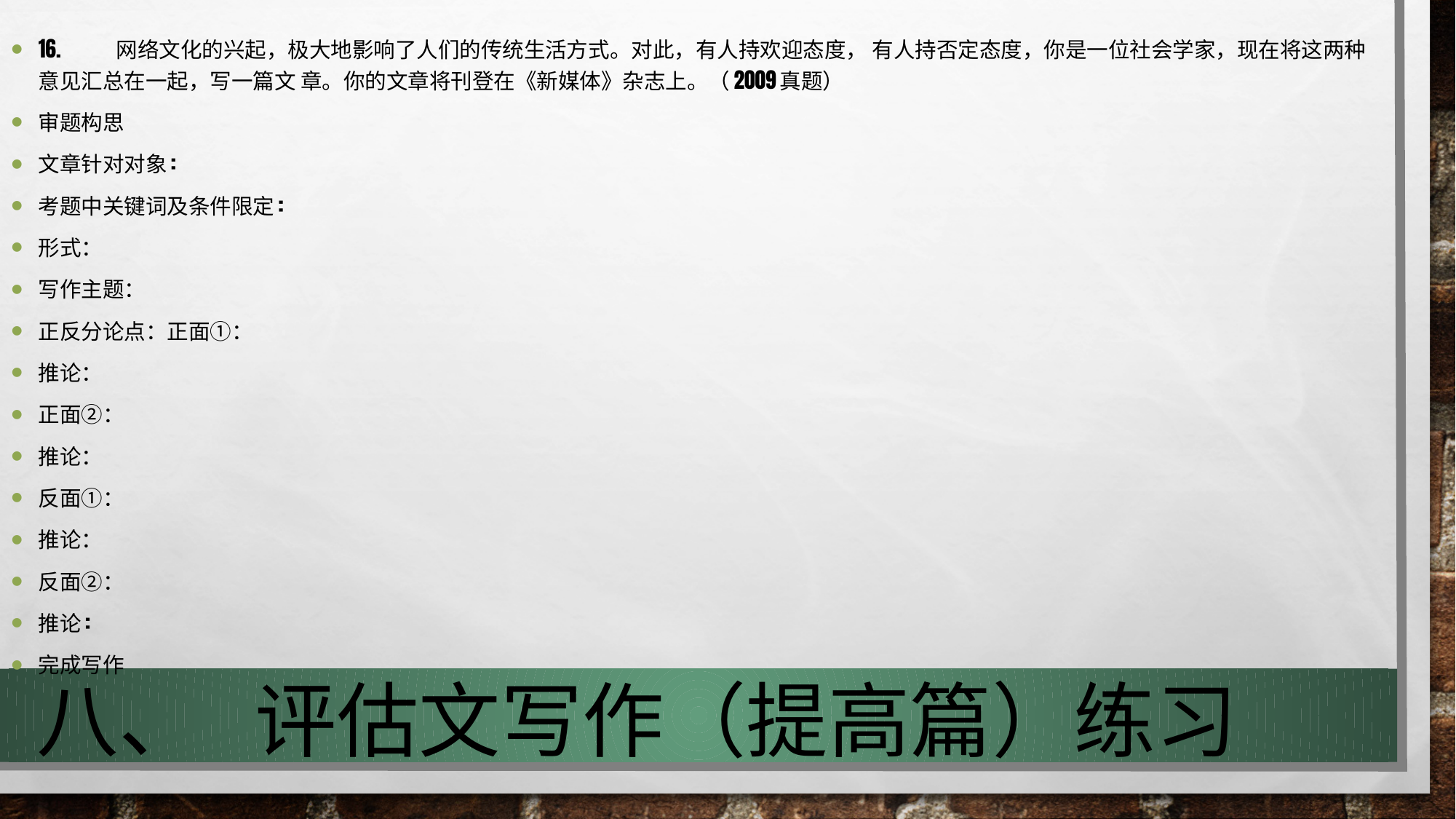

16.	网络文化的兴起，极大地影响了人们的传统生活方式。对此，有人持欢迎态度， 有人持否定态度，你是一位社会学家，现在将这两种意见汇总在一起，写一篇文 章。你的文章将刊登在《新媒体》杂志上。（2009真题）
审题构思
文章针对对象:
考题中关键词及条件限定:
形式：
写作主题：
正反分论点：正面①：
推论：
正面②：
推论：
反面①：
推论：
反面②：
推论:
完成写作
# 八、	评估文写作（提高篇）练习